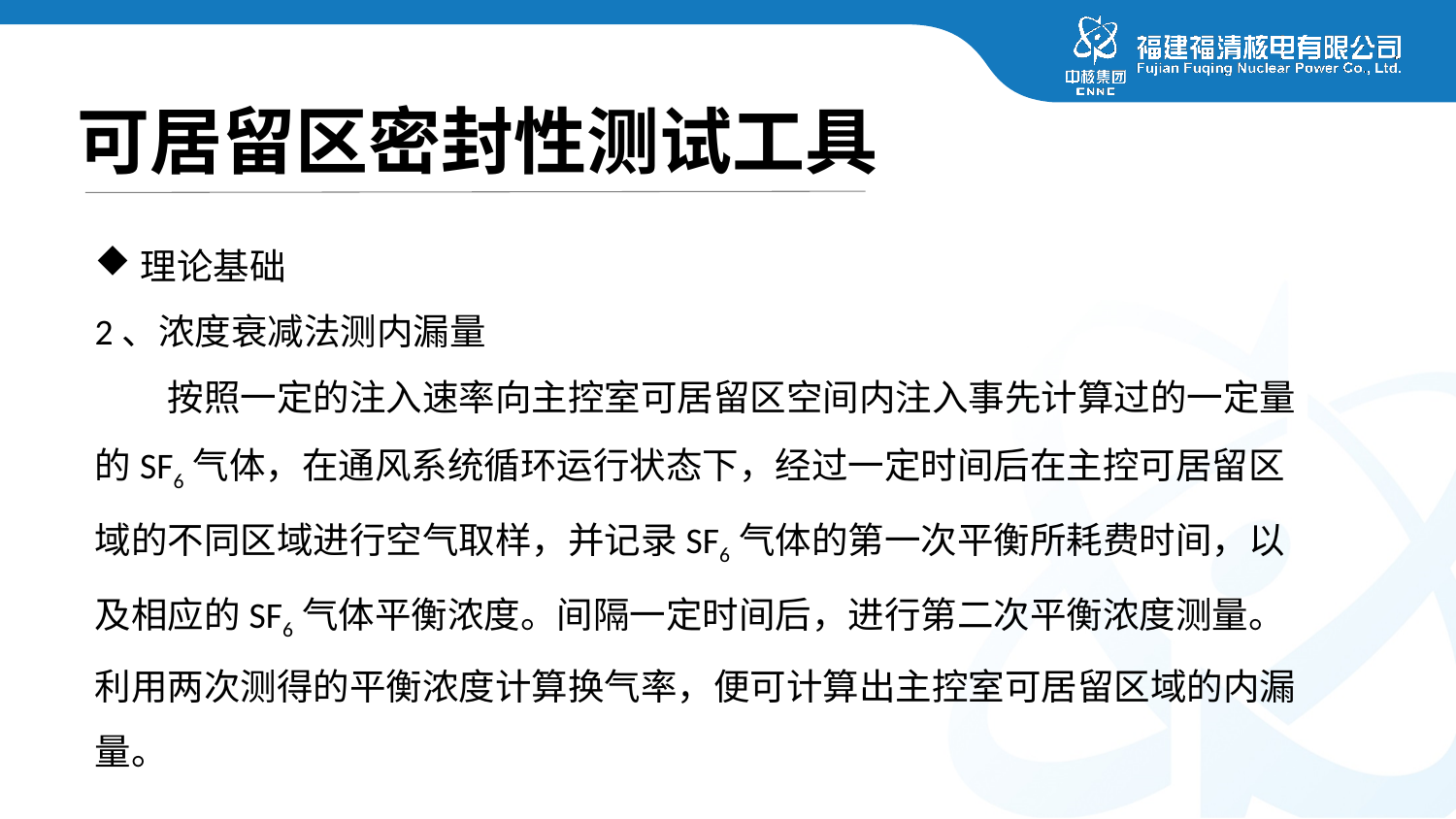

可居留区密封性测试工具
理论基础
2、浓度衰减法测内漏量
按照一定的注入速率向主控室可居留区空间内注入事先计算过的一定量的SF6气体，在通风系统循环运行状态下，经过一定时间后在主控可居留区域的不同区域进行空气取样，并记录SF6气体的第一次平衡所耗费时间，以及相应的SF6气体平衡浓度。间隔一定时间后，进行第二次平衡浓度测量。利用两次测得的平衡浓度计算换气率，便可计算出主控室可居留区域的内漏量。